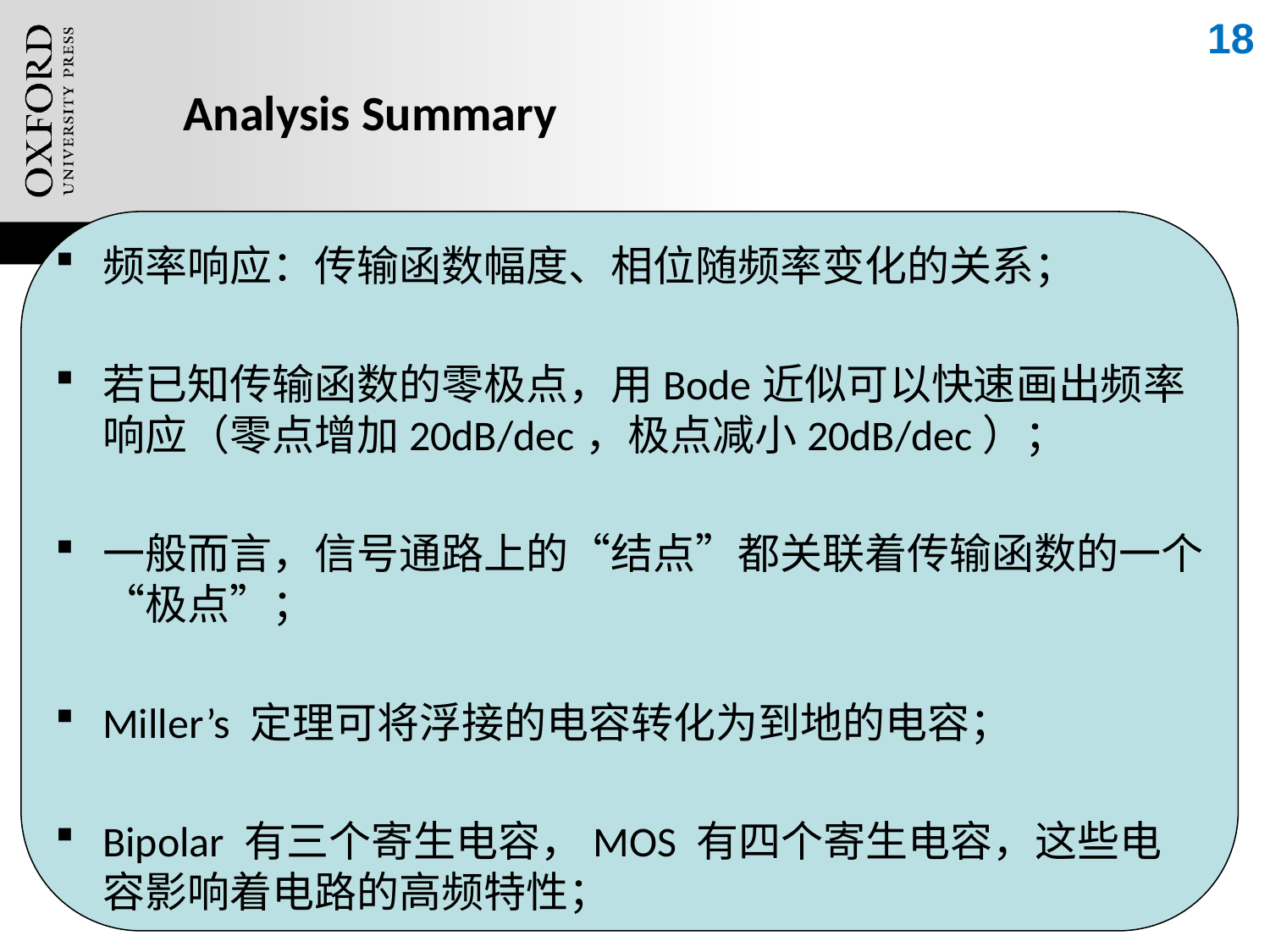

18
# Analysis Summary

频率响应：传输函数幅度、相位随频率变化的关系；

若已知传输函数的零极点，用Bode近似可以快速画出频率响应（零点增加20dB/dec，极点减小20dB/dec）；

一般而言，信号通路上的“结点”都关联着传输函数的一个“极点”；

Miller’s 定理可将浮接的电容转化为到地的电容；

Bipolar 有三个寄生电容，MOS 有四个寄生电容，这些电容影响着电路的高频特性；